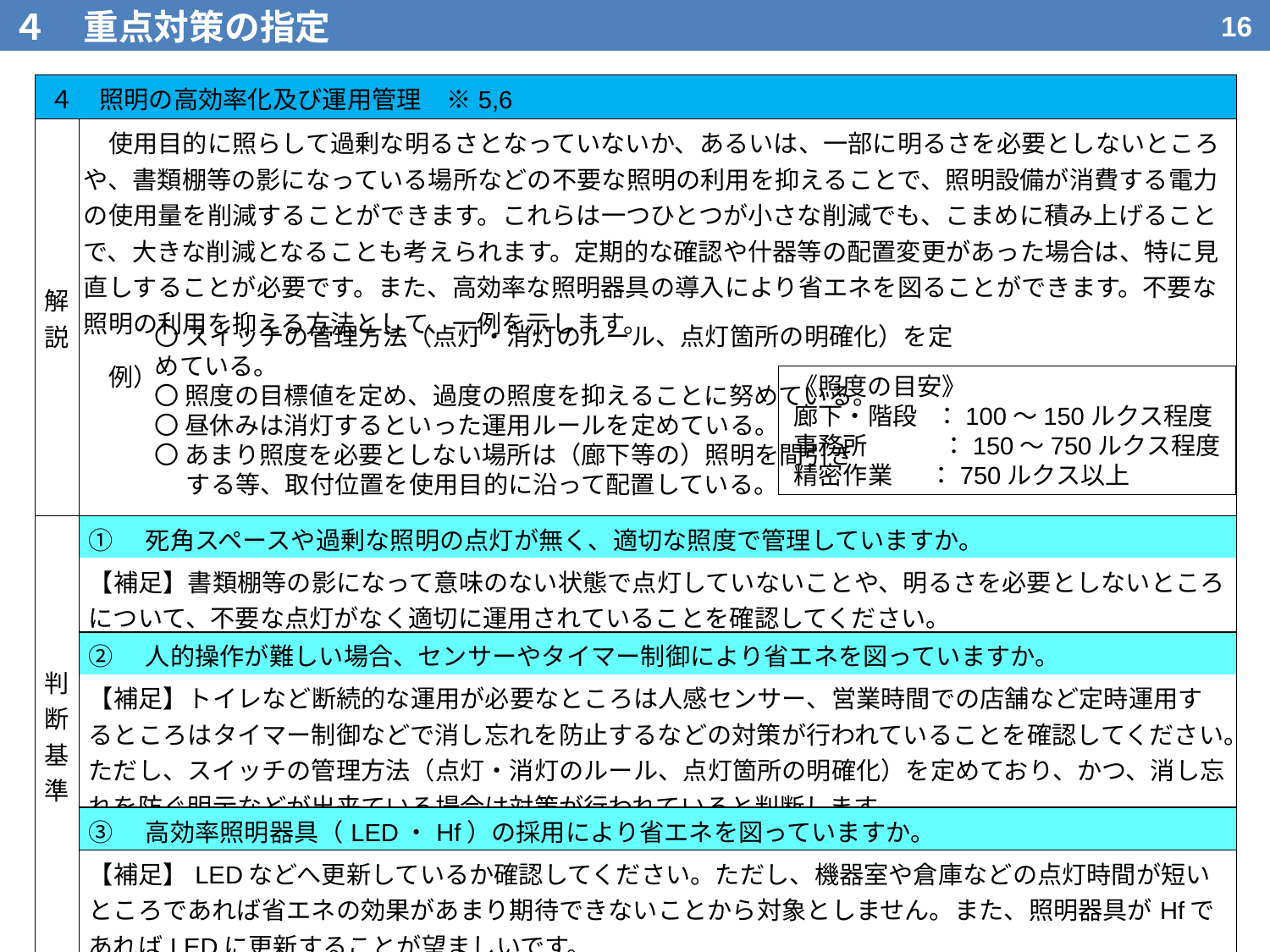

４　重点対策の指定
16
| ４　照明の高効率化及び運用管理　※5,6 |  |
| --- | --- |
| 解説 | 使用目的に照らして過剰な明るさとなっていないか、あるいは、一部に明るさを必要としないところや、書類棚等の影になっている場所などの不要な照明の利用を抑えることで、照明設備が消費する電力の使用量を削減することができます。これらは一つひとつが小さな削減でも、こまめに積み上げることで、大きな削減となることも考えられます。定期的な確認や什器等の配置変更があった場合は、特に見直しすることが必要です。また、高効率な照明器具の導入により省エネを図ることができます。不要な照明の利用を抑える方法として、一例を示します。 例） |
| 判断基準 | ①　死角スペースや過剰な照明の点灯が無く、適切な照度で管理していますか。 |
|  | 【補足】書類棚等の影になって意味のない状態で点灯していないことや、明るさを必要としないところについて、不要な点灯がなく適切に運用されていることを確認してください。 |
|  | ②　人的操作が難しい場合、センサーやタイマー制御により省エネを図っていますか。 |
|  | 【補足】トイレなど断続的な運用が必要なところは人感センサー、営業時間での店舗など定時運用するところはタイマー制御などで消し忘れを防止するなどの対策が行われていることを確認してください。ただし、スイッチの管理方法（点灯・消灯のルール、点灯箇所の明確化）を定めており、かつ、消し忘れを防ぐ明示などが出来ている場合は対策が行われていると判断します。 |
|  | ③　高効率照明器具（LED・Hf）の採用により省エネを図っていますか。 |
|  | 【補足】LEDなどへ更新しているか確認してください。ただし、機器室や倉庫などの点灯時間が短いところであれば省エネの効果があまり期待できないことから対象としません。また、照明器具がHfであればLEDに更新することが望ましいです。 |
〇 スイッチの管理方法（点灯・消灯のルール、点灯箇所の明確化）を定めている。
〇 照度の目標値を定め、過度の照度を抑えることに努めている。
〇 昼休みは消灯するといった運用ルールを定めている。
〇 あまり照度を必要としない場所は（廊下等の）照明を間引き
する等、取付位置を使用目的に沿って配置している。
《照度の目安》
廊下・階段　：100～150ルクス程度
事務所　　　：150～750ルクス程度
精密作業　　：750ルクス以上